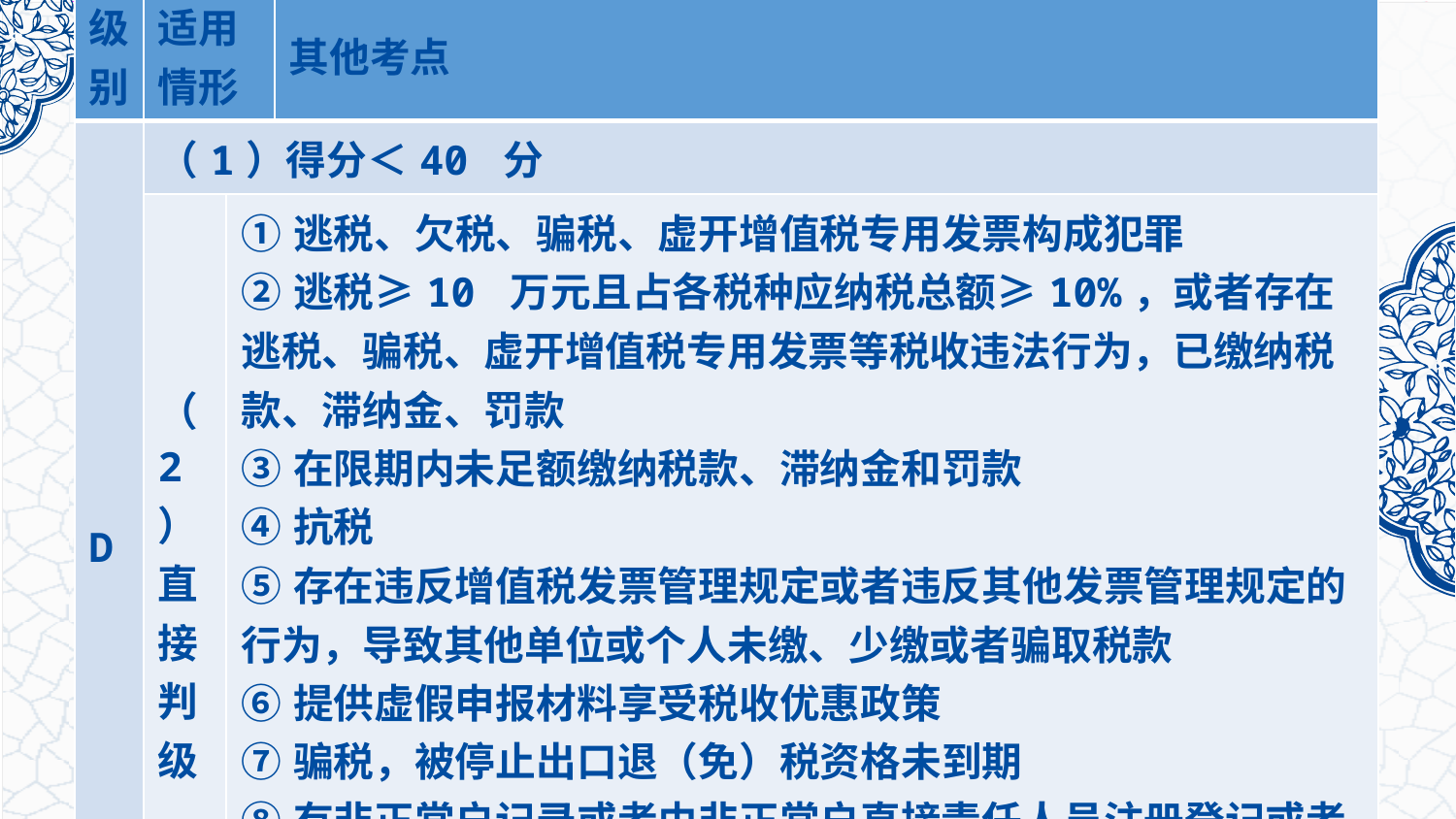

| 级别 | 适用 情形 |  | 其他考点 |
| --- | --- | --- | --- |
| D | （1）得分＜40 分 |  |  |
|  | （2）直接判级 | ①逃税、欠税、骗税、虚开增值税专用发票构成犯罪 ②逃税≥10 万元且占各税种应纳税总额≥10%，或者存在逃税、骗税、虚开增值税专用发票等税收违法行为，已缴纳税款、滞纳金、罚款 ③在限期内未足额缴纳税款、滞纳金和罚款 ④抗税 ⑤存在违反增值税发票管理规定或者违反其他发票管理规定的行为，导致其他单位或个人未缴、少缴或者骗取税款 ⑥提供虚假申报材料享受税收优惠政策 ⑦骗税，被停止出口退（免）税资格未到期 ⑧有非正常户记录或者由非正常户直接责任人员注册登记或者负责经营 ⑨由 D 级纳税人的直接责任人员注册登记或负责经营 |  |
4.纳税信用级别